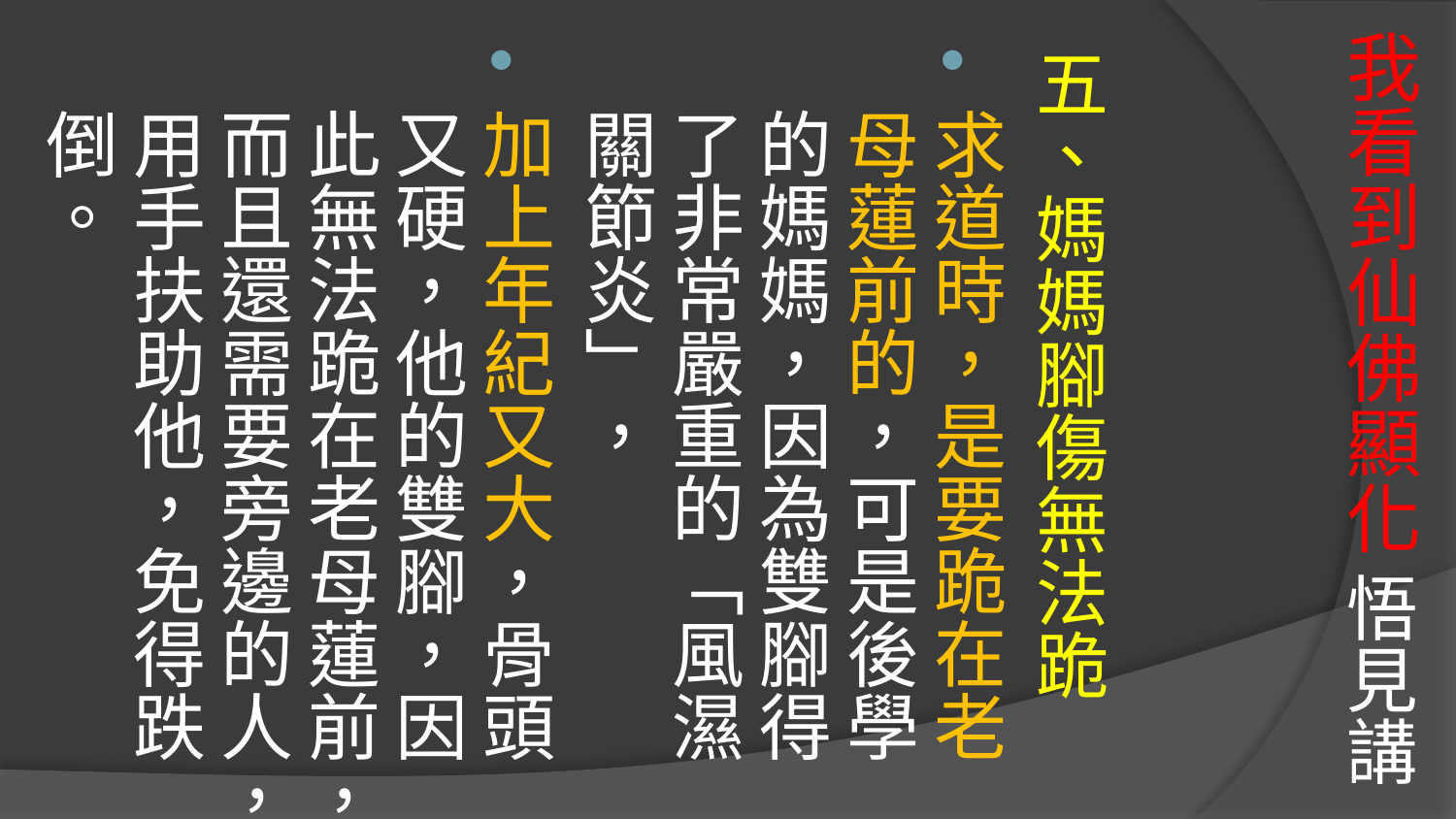

# 我看到仙佛顯化 悟見講
五、媽媽腳傷無法跪
求道時，是要跪在老母蓮前的，可是後學的媽媽，因為雙腳得了非常嚴重的「風濕關節炎」，
加上年紀又大，骨頭又硬，他的雙腳，因此無法跪在老母蓮前，而且還需要旁邊的人，用手扶助他，免得跌倒。